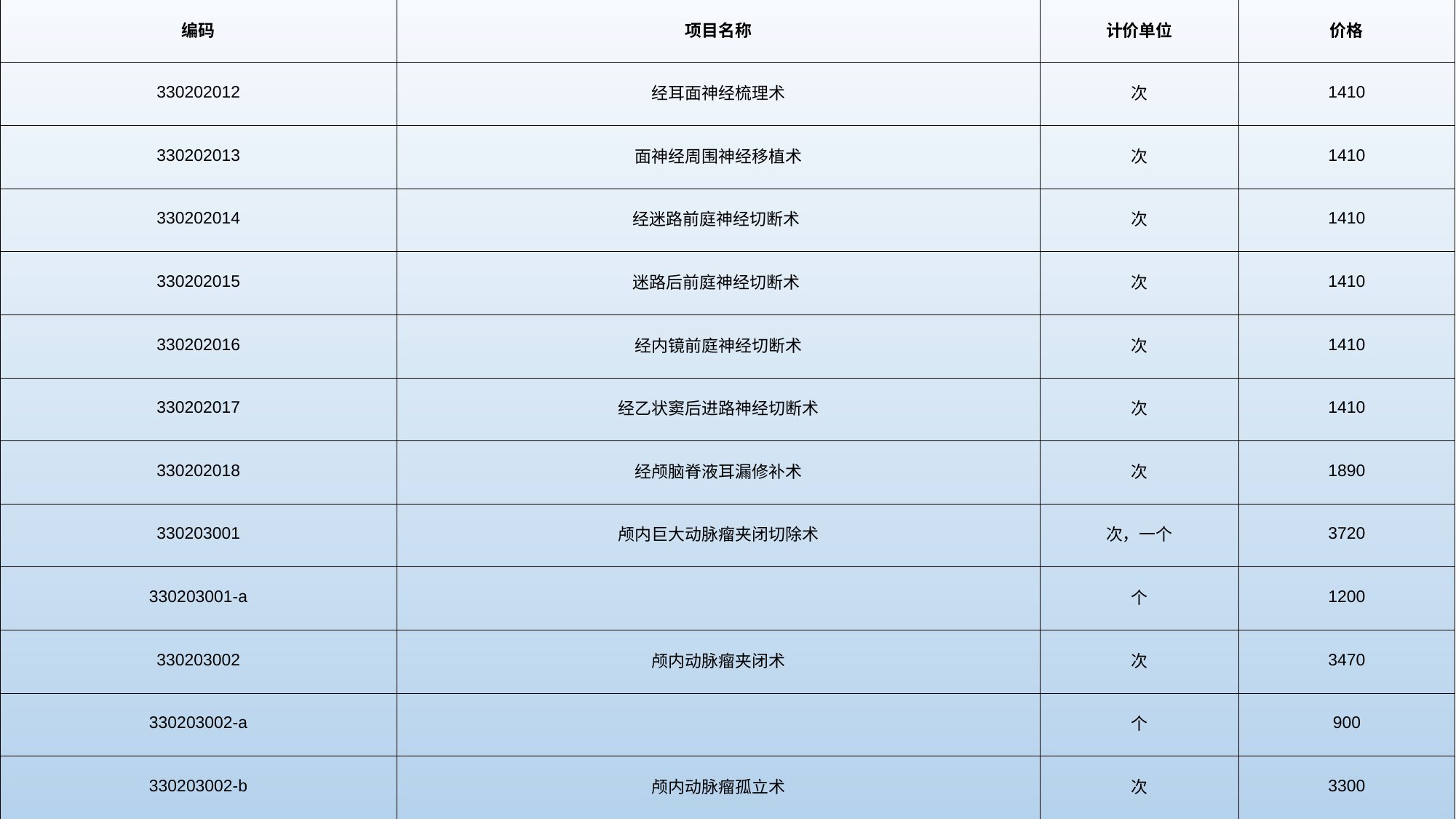

| 编码 | 项目名称 | 计价单位 | 价格 |
| --- | --- | --- | --- |
| 330202012 | 经耳面神经梳理术 | 次 | 1410 |
| 330202013 | 面神经周围神经移植术 | 次 | 1410 |
| 330202014 | 经迷路前庭神经切断术 | 次 | 1410 |
| 330202015 | 迷路后前庭神经切断术 | 次 | 1410 |
| 330202016 | 经内镜前庭神经切断术 | 次 | 1410 |
| 330202017 | 经乙状窦后进路神经切断术 | 次 | 1410 |
| 330202018 | 经颅脑脊液耳漏修补术 | 次 | 1890 |
| 330203001 | 颅内巨大动脉瘤夹闭切除术 | 次，一个 | 3720 |
| 330203001-a |  | 个 | 1200 |
| 330203002 | 颅内动脉瘤夹闭术 | 次 | 3470 |
| 330203002-a |  | 个 | 900 |
| 330203002-b | 颅内动脉瘤孤立术 | 次 | 3300 |